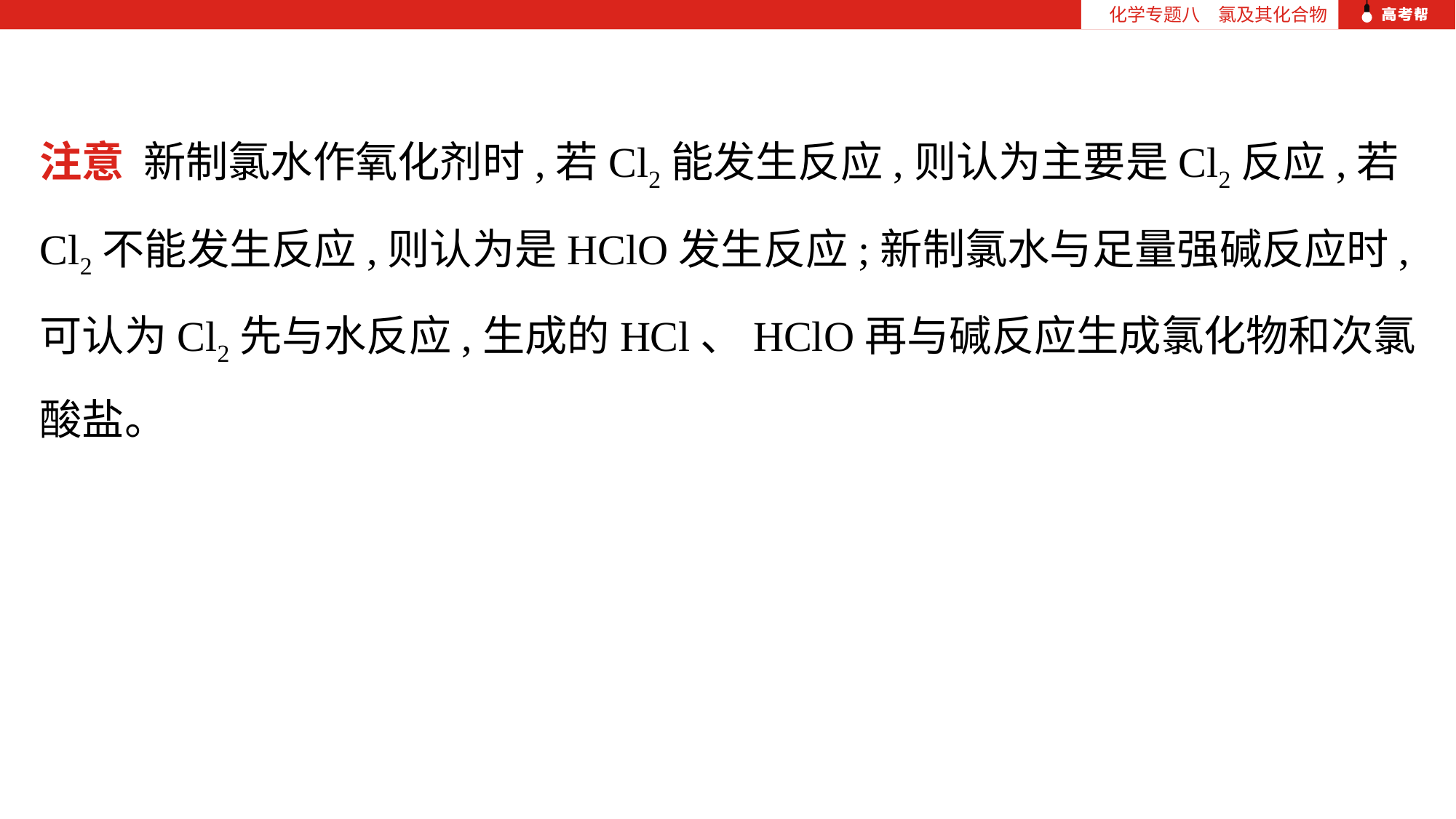

化学专题八　氯及其化合物

注意  新制氯水作氧化剂时,若Cl2能发生反应,则认为主要是Cl2反应,若Cl2不能发生反应,则认为是HClO发生反应;新制氯水与足量强碱反应时,可认为Cl2先与水反应,生成的HCl、HClO再与碱反应生成氯化物和次氯酸盐。